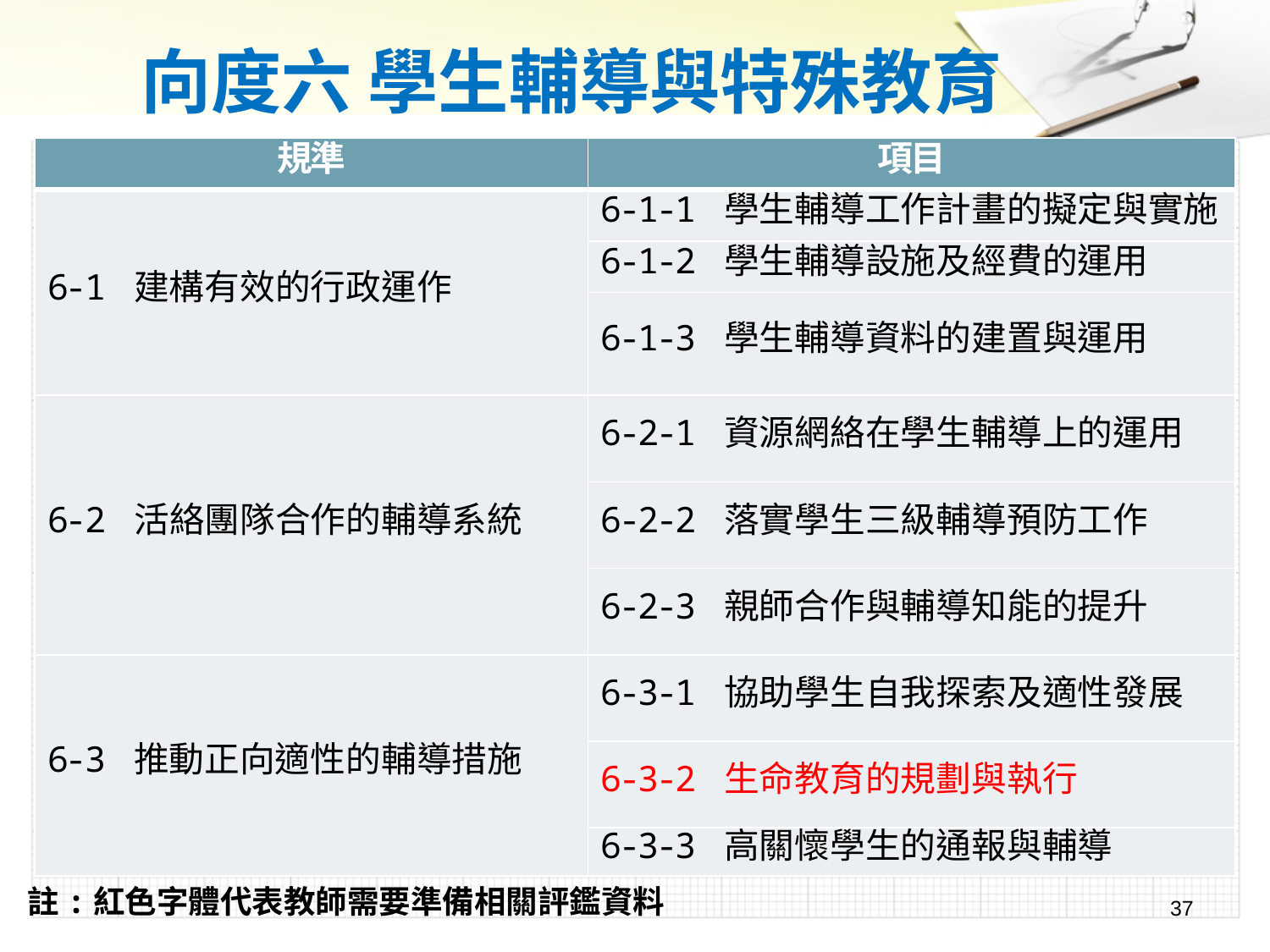

# 向度六 學生輔導與特殊教育
| 規準 | 項目 |
| --- | --- |
| 6-1 建構有效的行政運作 | 6-1-1 學生輔導工作計畫的擬定與實施 |
|  | 6-1-2 學生輔導設施及經費的運用 |
|  | 6-1-3 學生輔導資料的建置與運用 |
| 6-2 活絡團隊合作的輔導系統 | 6-2-1 資源網絡在學生輔導上的運用 |
|  | 6-2-2 落實學生三級輔導預防工作 |
|  | 6-2-3 親師合作與輔導知能的提升 |
| 6-3 推動正向適性的輔導措施 | 6-3-1 協助學生自我探索及適性發展 |
|  | 6-3-2 生命教育的規劃與執行 |
|  | 6-3-3 高關懷學生的通報與輔導 |
註:紅色字體代表教師需要準備相關評鑑資料
37